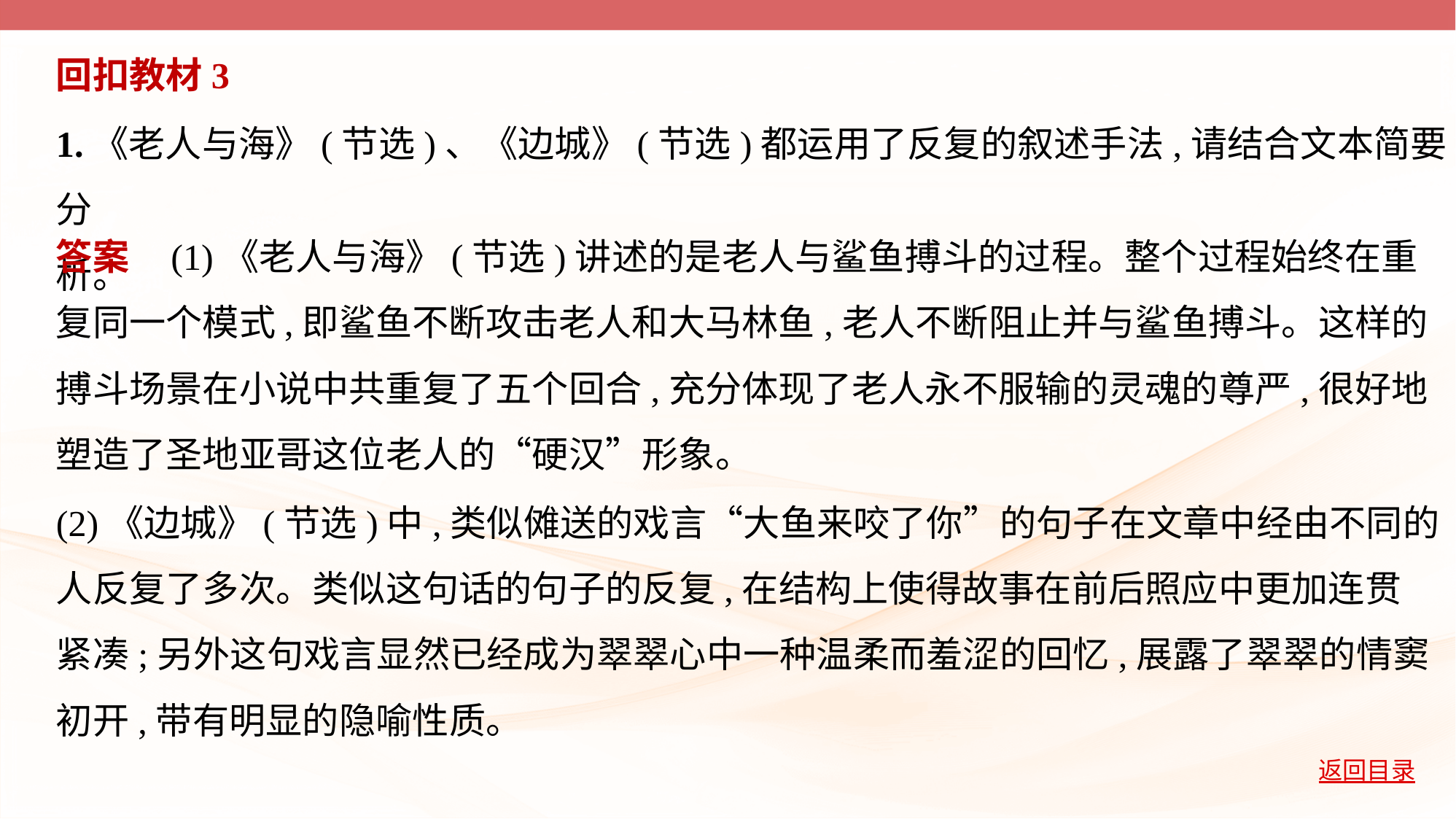

回扣教材3
1.《老人与海》(节选)、《边城》(节选)都运用了反复的叙述手法,请结合文本简要分
析。

答案    (1)《老人与海》(节选)讲述的是老人与鲨鱼搏斗的过程。整个过程始终在重
复同一个模式,即鲨鱼不断攻击老人和大马林鱼,老人不断阻止并与鲨鱼搏斗。这样的
搏斗场景在小说中共重复了五个回合,充分体现了老人永不服输的灵魂的尊严,很好地
塑造了圣地亚哥这位老人的“硬汉”形象。
(2)《边城》(节选)中,类似傩送的戏言“大鱼来咬了你”的句子在文章中经由不同的
人反复了多次。类似这句话的句子的反复,在结构上使得故事在前后照应中更加连贯
紧凑;另外这句戏言显然已经成为翠翠心中一种温柔而羞涩的回忆,展露了翠翠的情窦
初开,带有明显的隐喻性质。